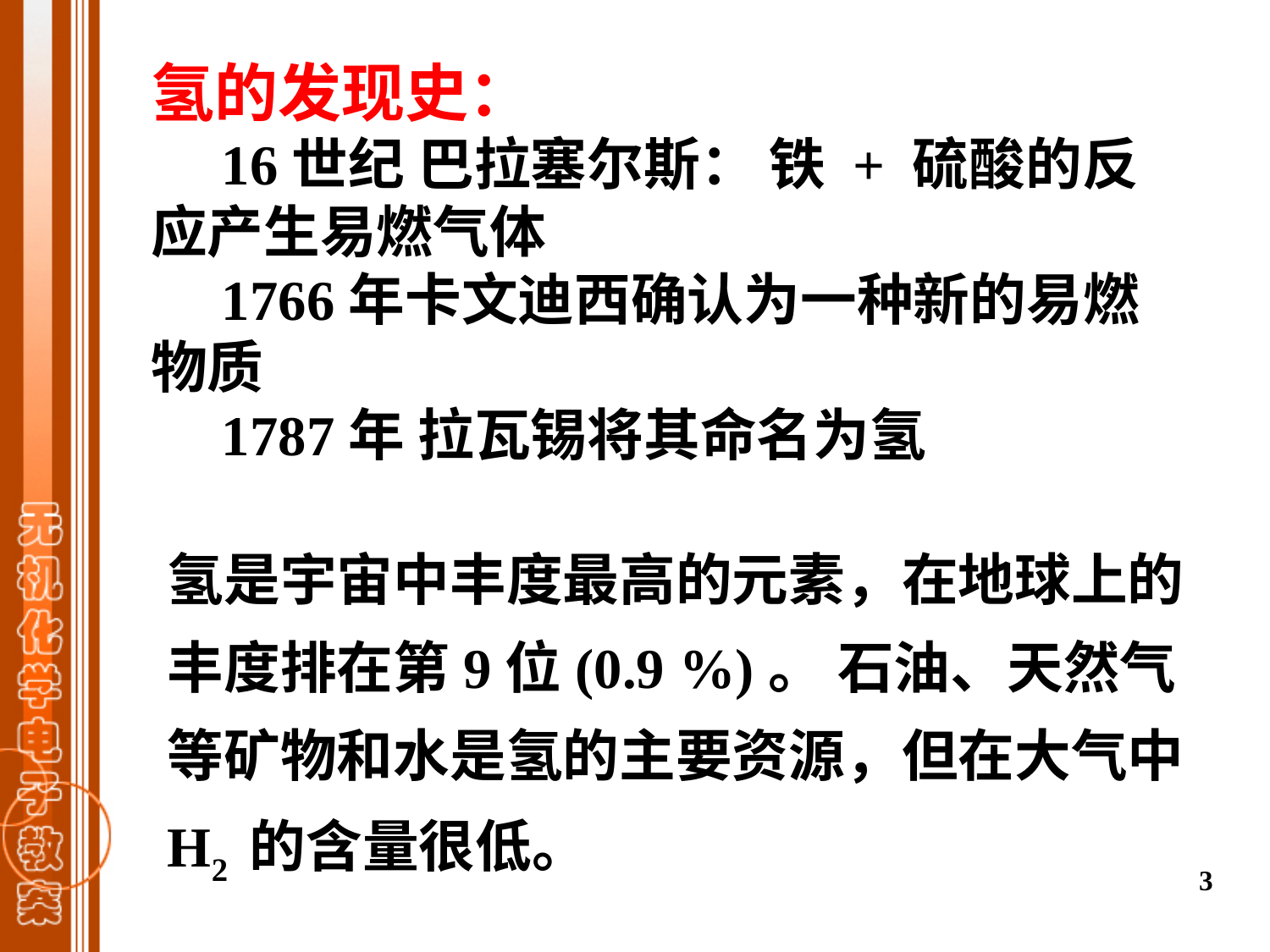

氢的发现史：
     16世纪 巴拉塞尔斯： 铁 + 硫酸的反应产生易燃气体
     1766年卡文迪西确认为一种新的易燃物质
     1787年 拉瓦锡将其命名为氢
氢是宇宙中丰度最高的元素，在地球上的丰度排在第9位(0.9 %)。 石油、天然气等矿物和水是氢的主要资源，但在大气中 H2 的含量很低。
3